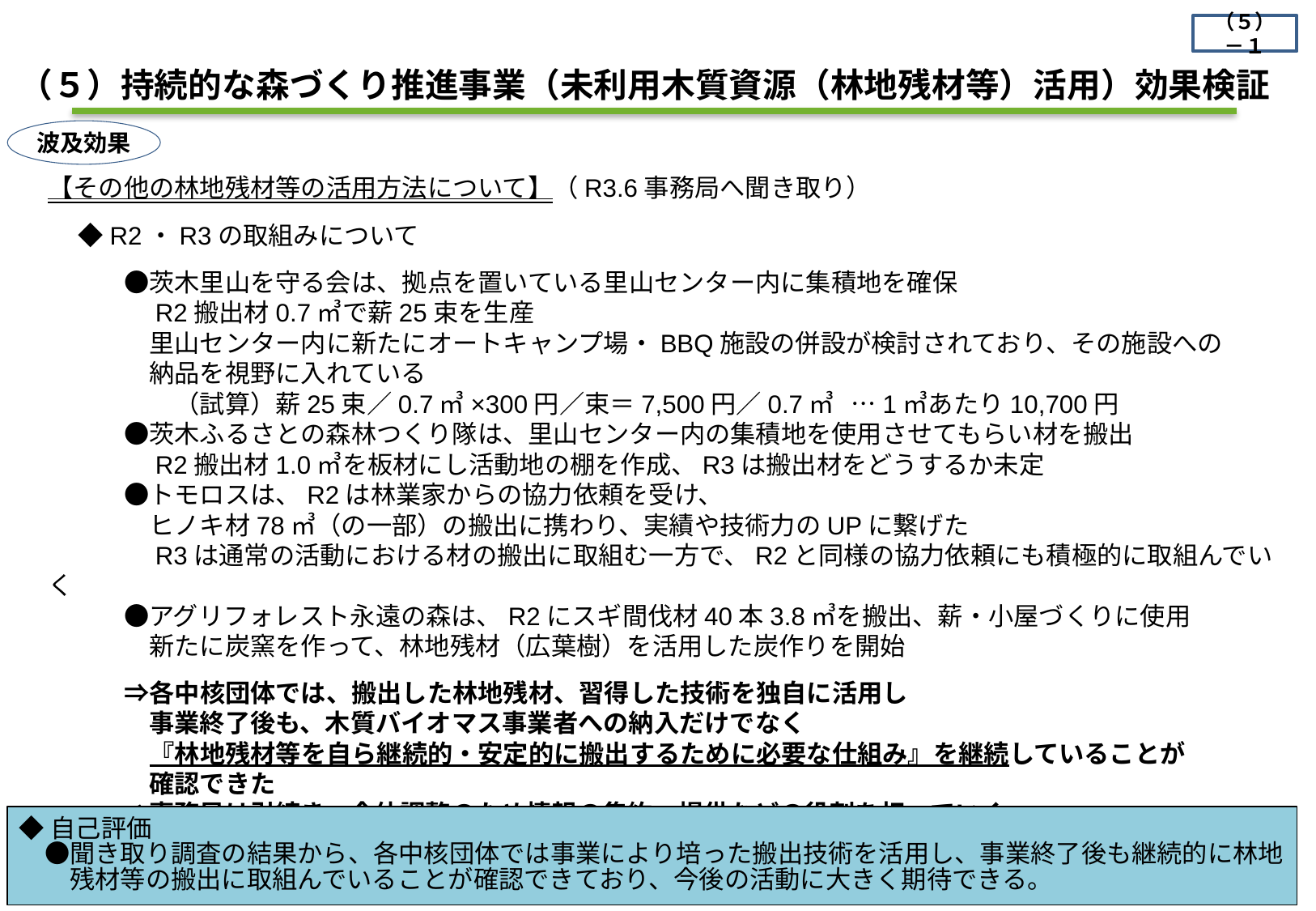

（５）－１
（５）持続的な森づくり推進事業（未利用木質資源（林地残材等）活用）効果検証
波及効果

【その他の林地残材等の活用方法について】（R3.6事務局へ聞き取り）

　　◆R2・R3の取組みについて

　　　●茨木里山を守る会は、拠点を置いている里山センター内に集積地を確保
　　　　R2搬出材0.7㎥で薪25束を生産
　　　　里山センター内に新たにオートキャンプ場・BBQ施設の併設が検討されており、その施設への
　　　　納品を視野に入れている
　　　　　（試算）薪25束／0.7㎥×300円／束＝7,500円／0.7㎥   …1㎥あたり10,700円
　　　●茨木ふるさとの森林つくり隊は、里山センター内の集積地を使用させてもらい材を搬出
　　　　R2搬出材1.0㎥を板材にし活動地の棚を作成、R3は搬出材をどうするか未定
　　　●トモロスは、R2は林業家からの協力依頼を受け、
　　　　ヒノキ材78㎥（の一部）の搬出に携わり、実績や技術力のUPに繋げた
　　　　R3は通常の活動における材の搬出に取組む一方で、R2と同様の協力依頼にも積極的に取組んでいく
　　　●アグリフォレスト永遠の森は、R2にスギ間伐材40本3.8㎥を搬出、薪・小屋づくりに使用
　　　　新たに炭窯を作って、林地残材（広葉樹）を活用した炭作りを開始

　　　⇒各中核団体では、搬出した林地残材、習得した技術を独自に活用し
　　　　事業終了後も、木質バイオマス事業者への納入だけでなく
　　　　『林地残材等を自ら継続的・安定的に搬出するために必要な仕組み』を継続していることが
　　　　確認できた
　　　⇒事務局は引続き、全体調整のため情報の集約・提供などの役割を担っていく
◆自己評価
　●聞き取り調査の結果から、各中核団体では事業により培った搬出技術を活用し、事業終了後も継続的に林地
　　残材等の搬出に取組んでいることが確認できており、今後の活動に大きく期待できる。